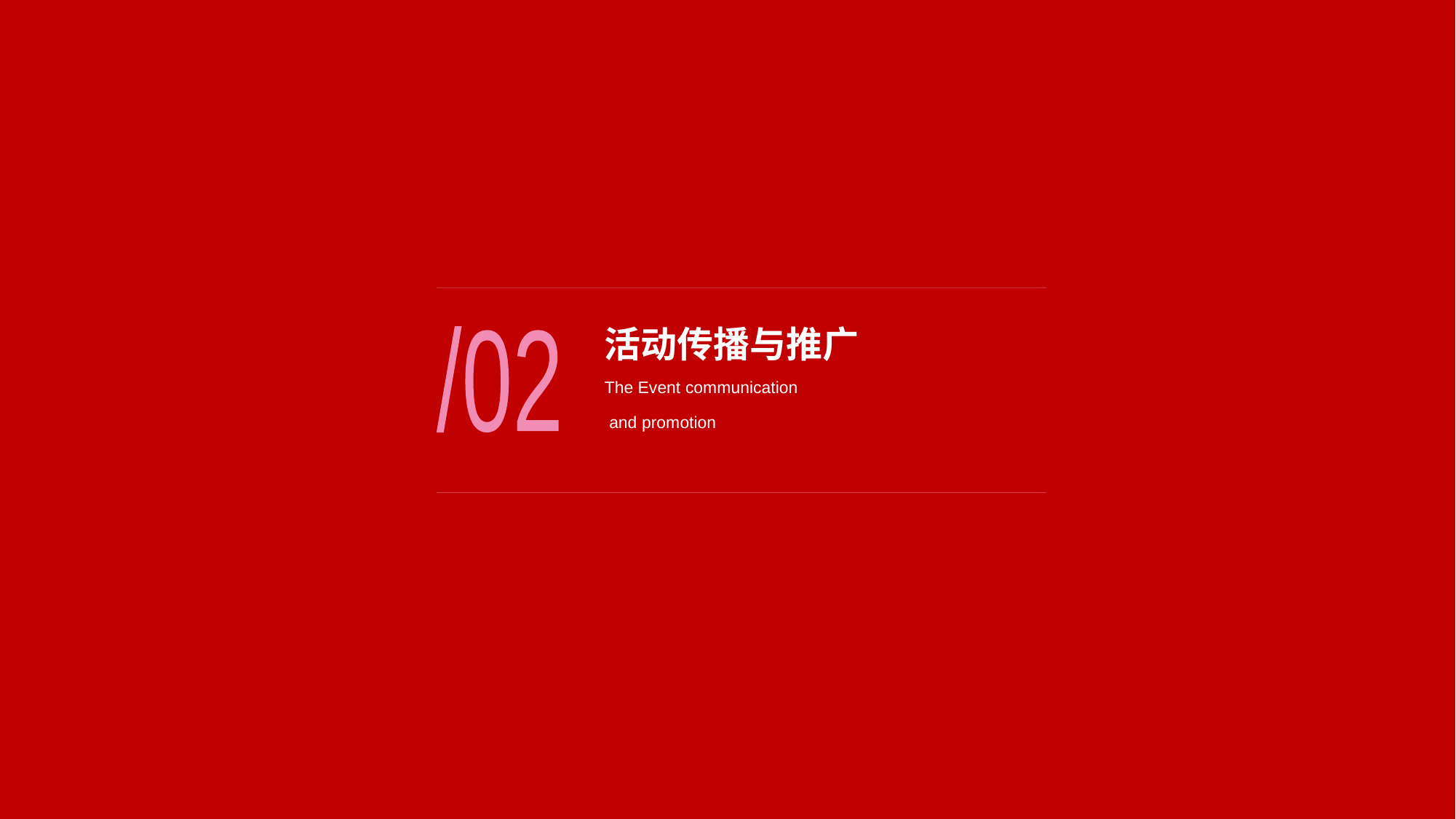

# 活动传播与推广
/02
The Event communication
 and promotion